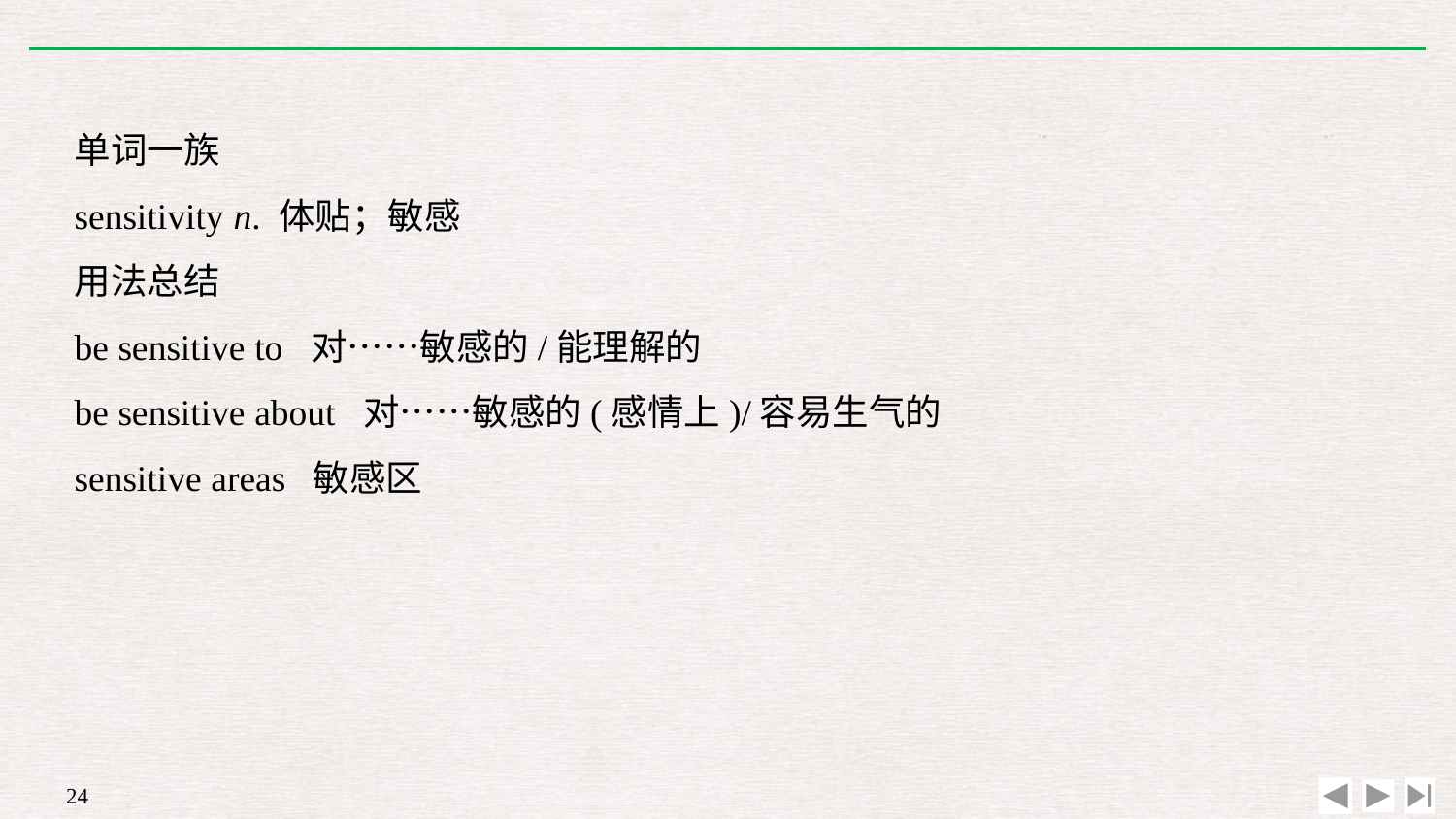

单词一族
sensitivity n. 体贴；敏感
用法总结
be sensitive to  对……敏感的/能理解的
be sensitive about  对……敏感的(感情上)/容易生气的
sensitive areas  敏感区